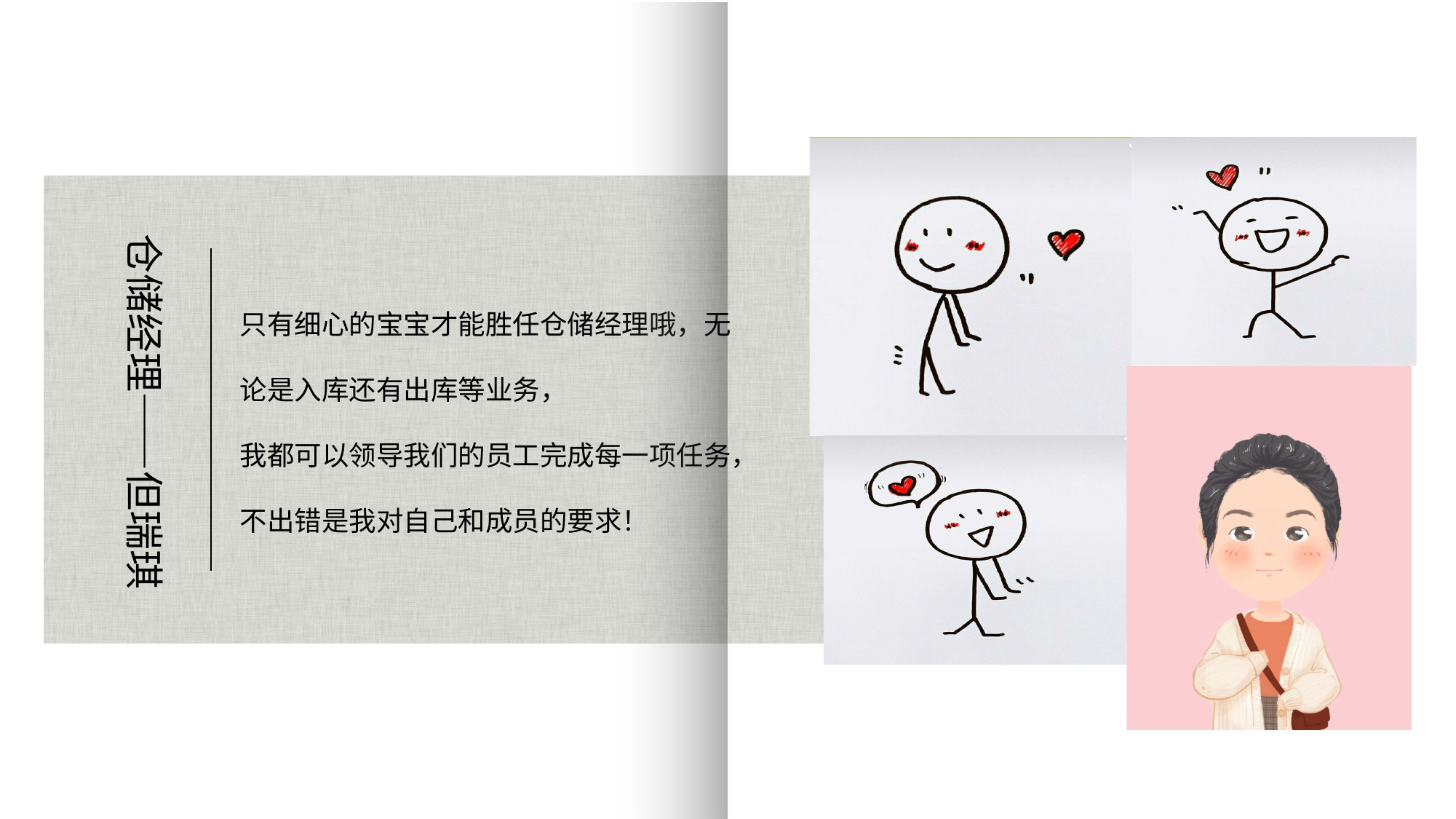

仓储经理——但瑞琪
只有细心的宝宝才能胜任仓储经理哦，无论是入库还有出库等业务，
我都可以领导我们的员工完成每一项任务，不出错是我对自己和成员的要求！